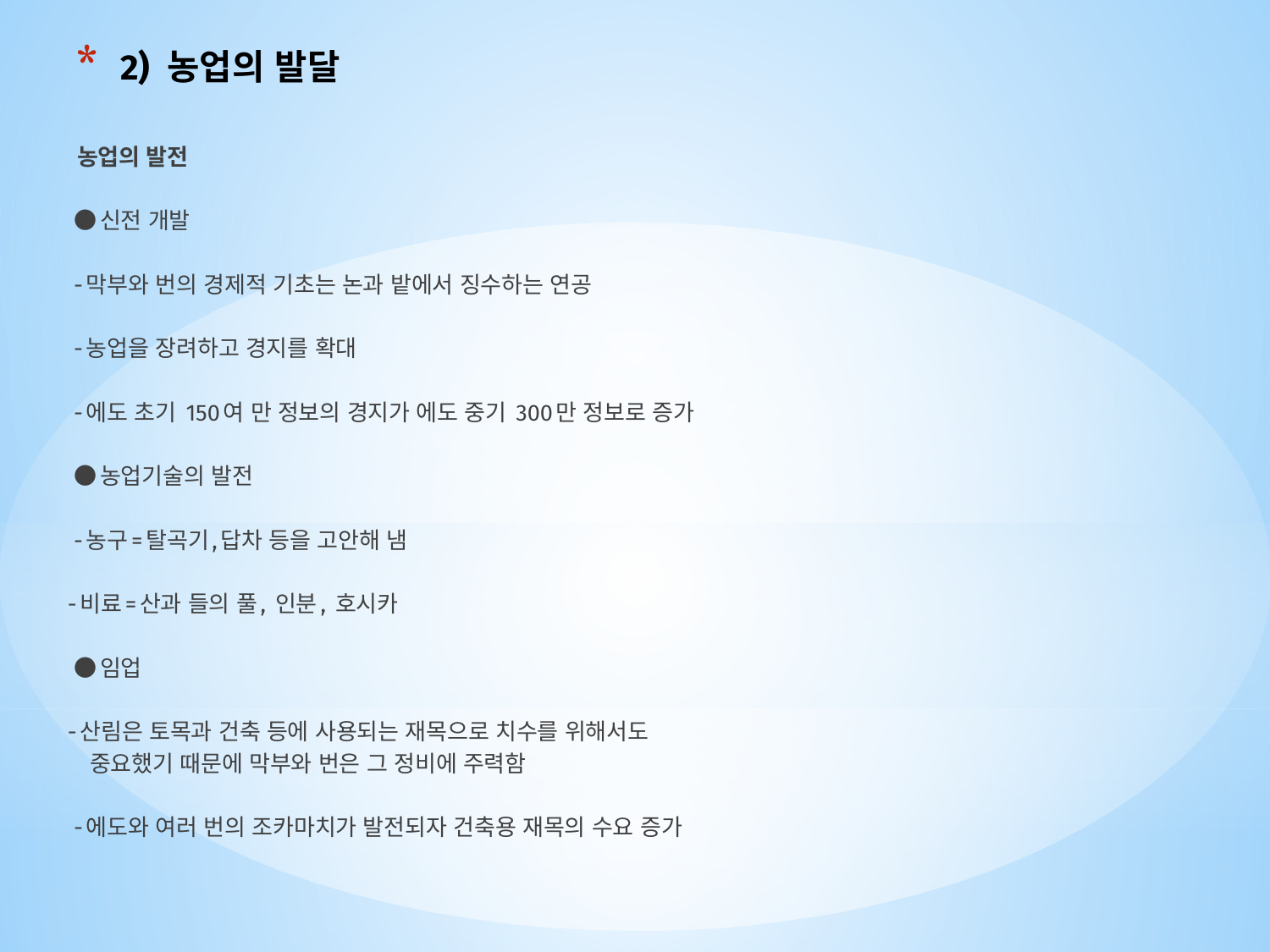

# 2) 농업의 발달
 농업의 발전

 ●신전 개발

 -막부와 번의 경제적 기초는 논과 밭에서 징수하는 연공

 -농업을 장려하고 경지를 확대

 -에도 초기 150여 만 정보의 경지가 에도 중기 300만 정보로 증가

 ●농업기술의 발전

 -농구=탈곡기,답차 등을 고안해 냄

-비료=산과 들의 풀, 인분, 호시카

 ●임업

-산림은 토목과 건축 등에 사용되는 재목으로 치수를 위해서도
   중요했기 때문에 막부와 번은 그 정비에 주력함

 -에도와 여러 번의 조카마치가 발전되자 건축용 재목의 수요 증가